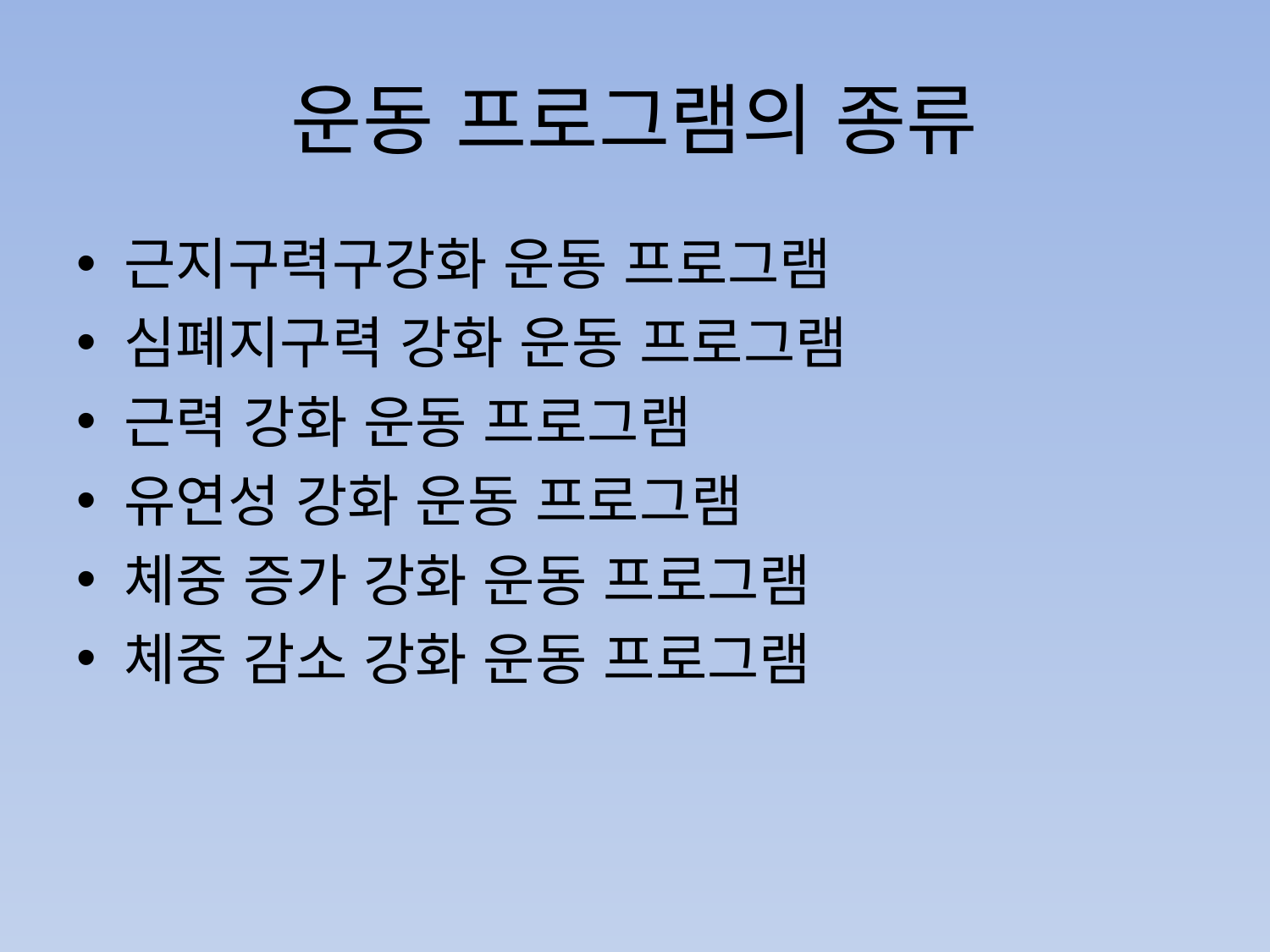

# 운동 프로그램의 종류
근지구력구강화 운동 프로그램
심폐지구력 강화 운동 프로그램
근력 강화 운동 프로그램
유연성 강화 운동 프로그램
체중 증가 강화 운동 프로그램
체중 감소 강화 운동 프로그램